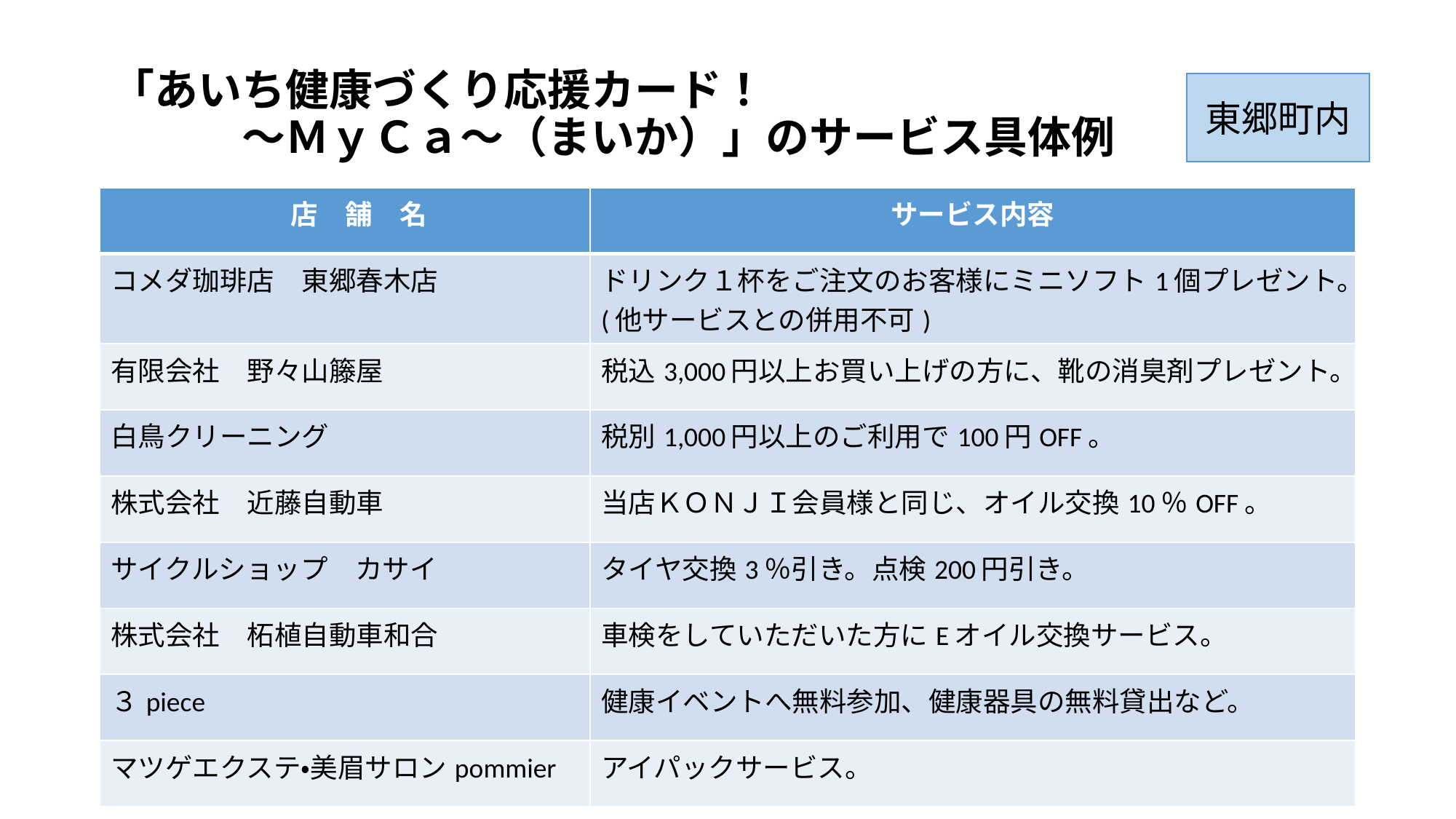

# 「あいち健康づくり応援カード！ 　　　～ＭｙＣａ～（まいか）」のサービス具体例
東郷町内
| 店　舗　名 | サービス内容 |
| --- | --- |
| コメダ珈琲店　東郷春木店 | ドリンク１杯をご注文のお客様にミニソフト1個プレゼント。 (他サービスとの併用不可) |
| 有限会社　野々山籐屋 | 税込3,000円以上お買い上げの方に、靴の消臭剤プレゼント。 |
| 白鳥クリーニング | 税別1,000円以上のご利用で100円OFF。 |
| 株式会社　近藤自動車 | 当店ＫＯＮＪＩ会員様と同じ、オイル交換10％OFF。 |
| サイクルショップ　カサイ | タイヤ交換3％引き。点検200円引き。 |
| 株式会社　柘植自動車和合 | 車検をしていただいた方にEオイル交換サービス。 |
| ３piece | 健康イベントへ無料参加、健康器具の無料貸出など。 |
| マツゲエクステ・美眉サロンpommier | アイパックサービス。 |